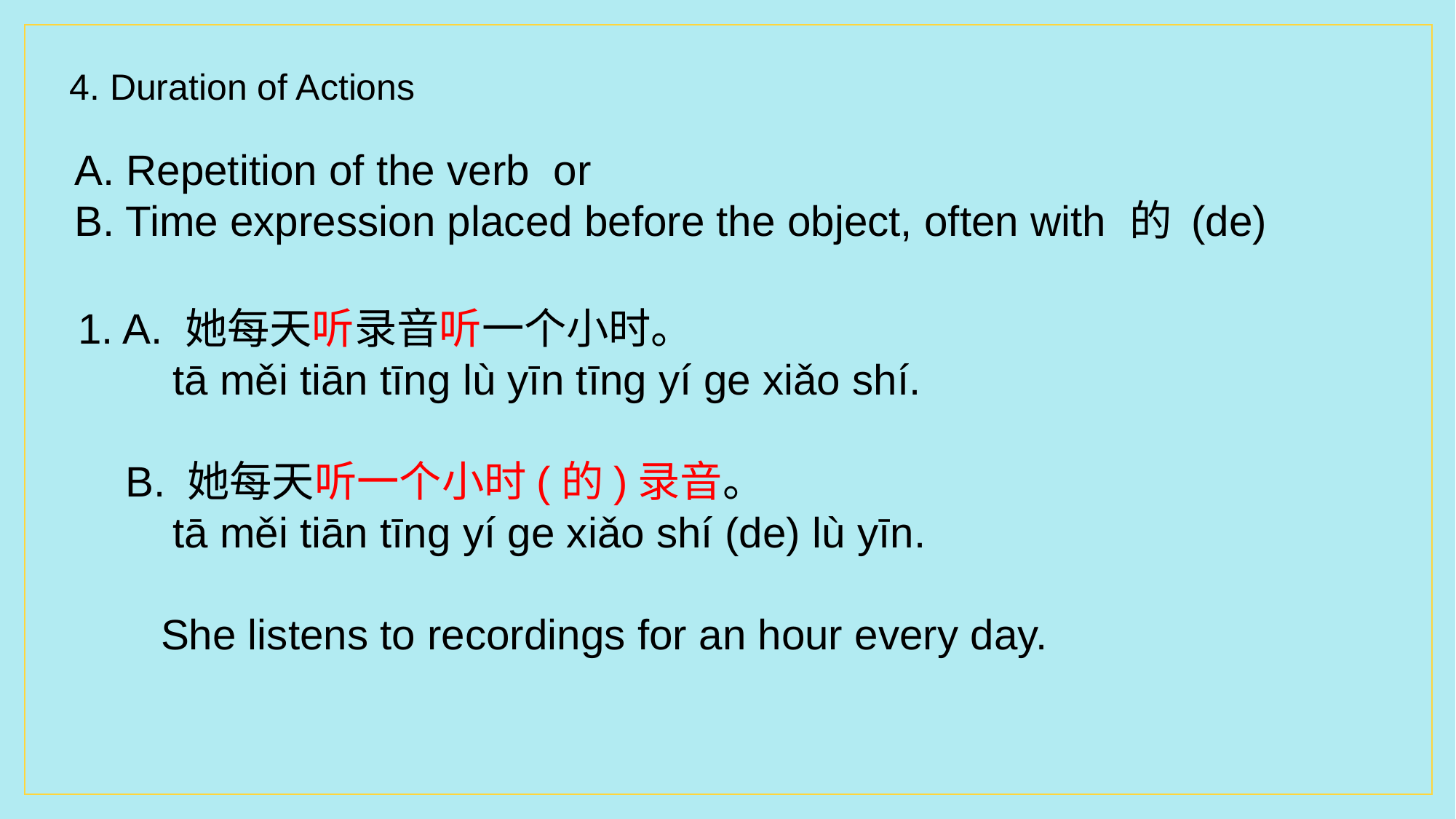

4. Duration of Actions
A. Repetition of the verb  or
B. Time expression placed before the object, often with 的 (de)
1. A. 她每天听录音听一个小时。
        tā měi tiān tīng lù yīn tīng yí ge xiǎo shí.

    B. 她每天听一个小时(的)录音。
        tā měi tiān tīng yí ge xiǎo shí (de) lù yīn.

       She listens to recordings for an hour every day.